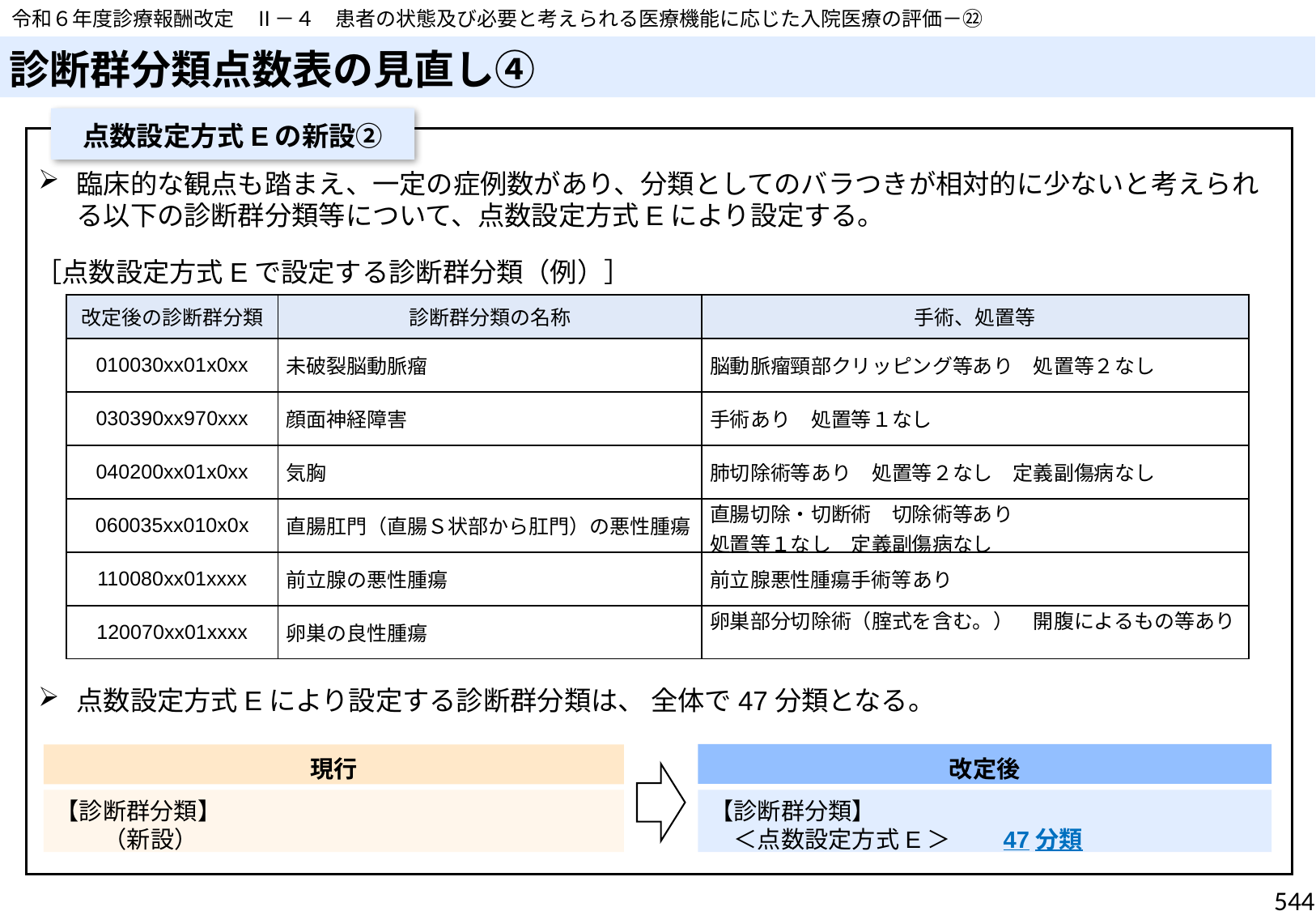

令和６年度診療報酬改定　Ⅱ－４　患者の状態及び必要と考えられる医療機能に応じた入院医療の評価－㉒
# 診断群分類点数表の見直し④
点数設定方式Eの新設②

臨床的な観点も踏まえ、一定の症例数があり、分類としてのバラつきが相対的に少ないと考えられる以下の診断群分類等について、点数設定方式Eにより設定する。

点数設定方式Eにより設定する診断群分類は、 全体で47分類となる。

［点数設定方式Eで設定する診断群分類（例）］
| 改定後の診断群分類 | 診断群分類の名称 | 手術、処置等 |
| --- | --- | --- |
| 010030xx01x0xx | 未破裂脳動脈瘤 | 脳動脈瘤頸部クリッピング等あり　処置等２なし |
| 030390xx970xxx | 顔面神経障害 | 手術あり　処置等１なし |
| 040200xx01x0xx | 気胸 | 肺切除術等あり　処置等２なし　定義副傷病なし |
| 060035xx010x0x | 直腸肛門（直腸Ｓ状部から肛門）の悪性腫瘍 | 直腸切除・切断術　切除術等あり 処置等１なし　定義副傷病なし |
| 110080xx01xxxx | 前立腺の悪性腫瘍 | 前立腺悪性腫瘍手術等あり |
| 120070xx01xxxx | 卵巣の良性腫瘍 | 卵巣部分切除術（腟式を含む。）　開腹によるもの等あり |
改定後
現行

【診断群分類】
＜点数設定方式E＞　　47分類
【診断群分類】
（新設）
544